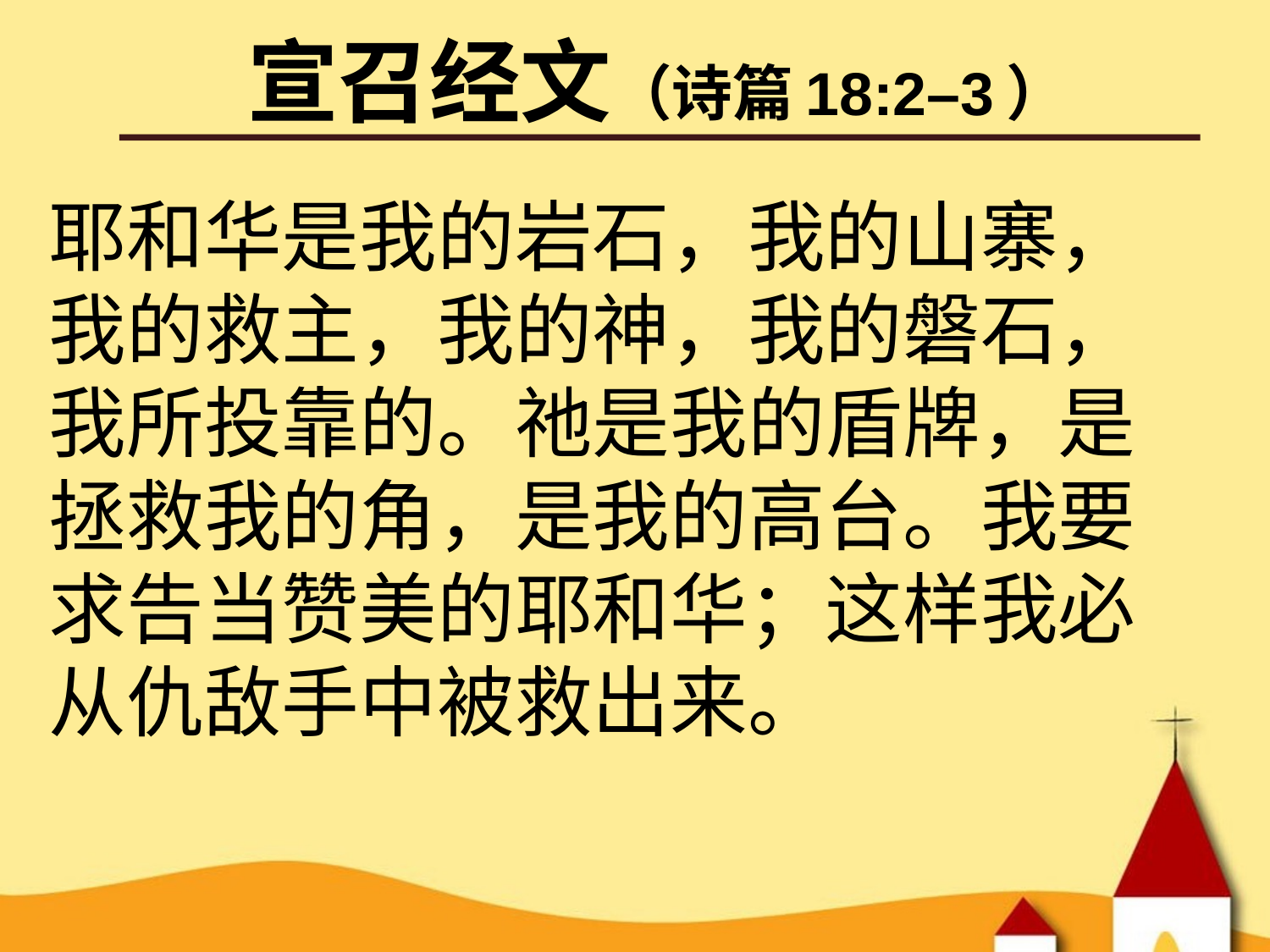

# 宣召经文（诗篇18:2–3）

耶和华是我的岩石，我的山寨，我的救主，我的神，我的磐石，我所投靠的。祂是我的盾牌，是拯救我的角，是我的高台。我要求告当赞美的耶和华；这样我必从仇敌手中被救出来。